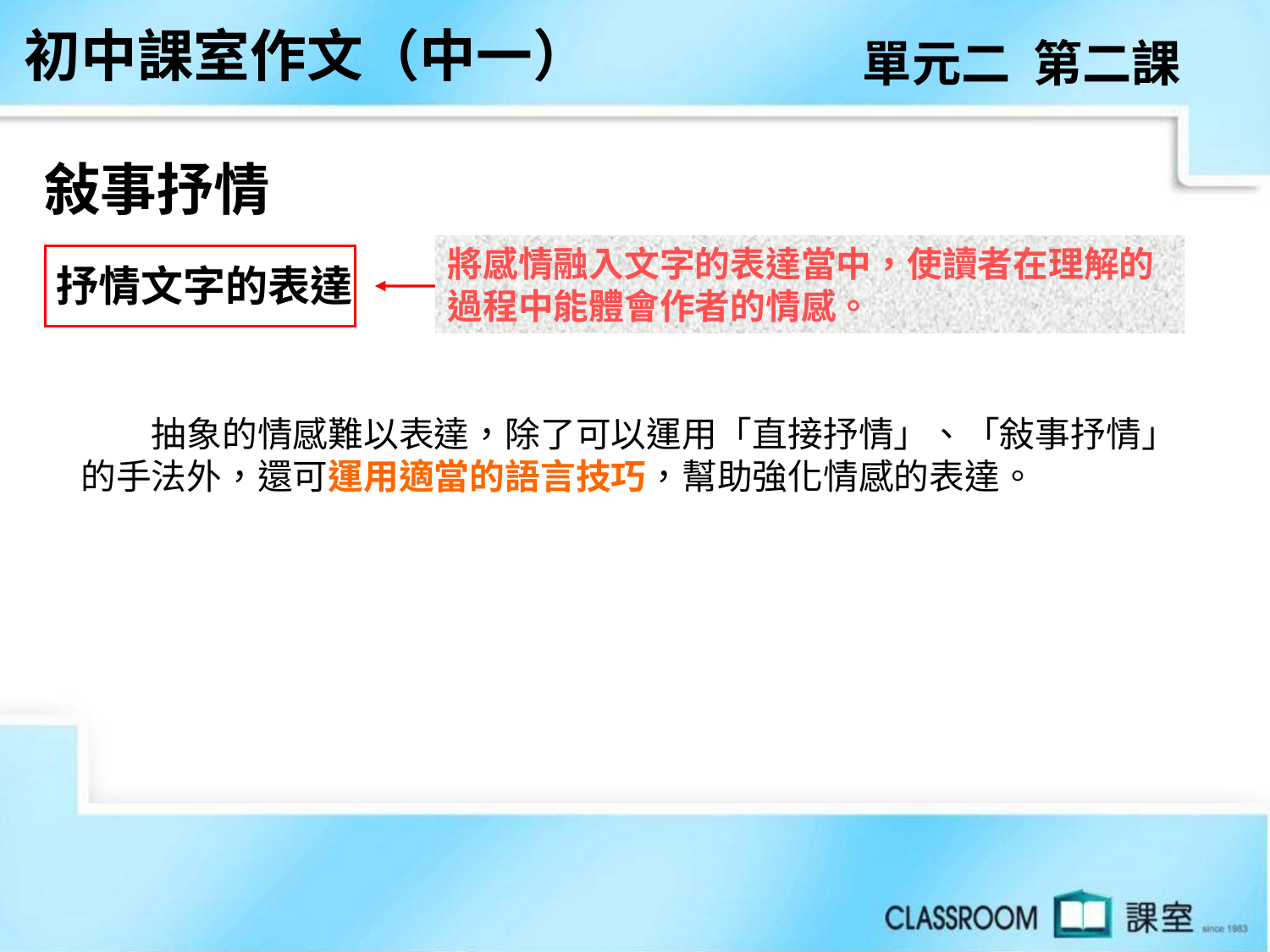

初中課室作文（中一）
單元二  第二課
敍事抒情
將感情融入文字的表達當中，使讀者在理解的過程中能體會作者的情感。
 抒情文字的表達

　　抽象的情感難以表達，除了可以運用「直接抒情」、「敍事抒情」的手法外，還可運用適當的語言技巧，幫助強化情感的表達。